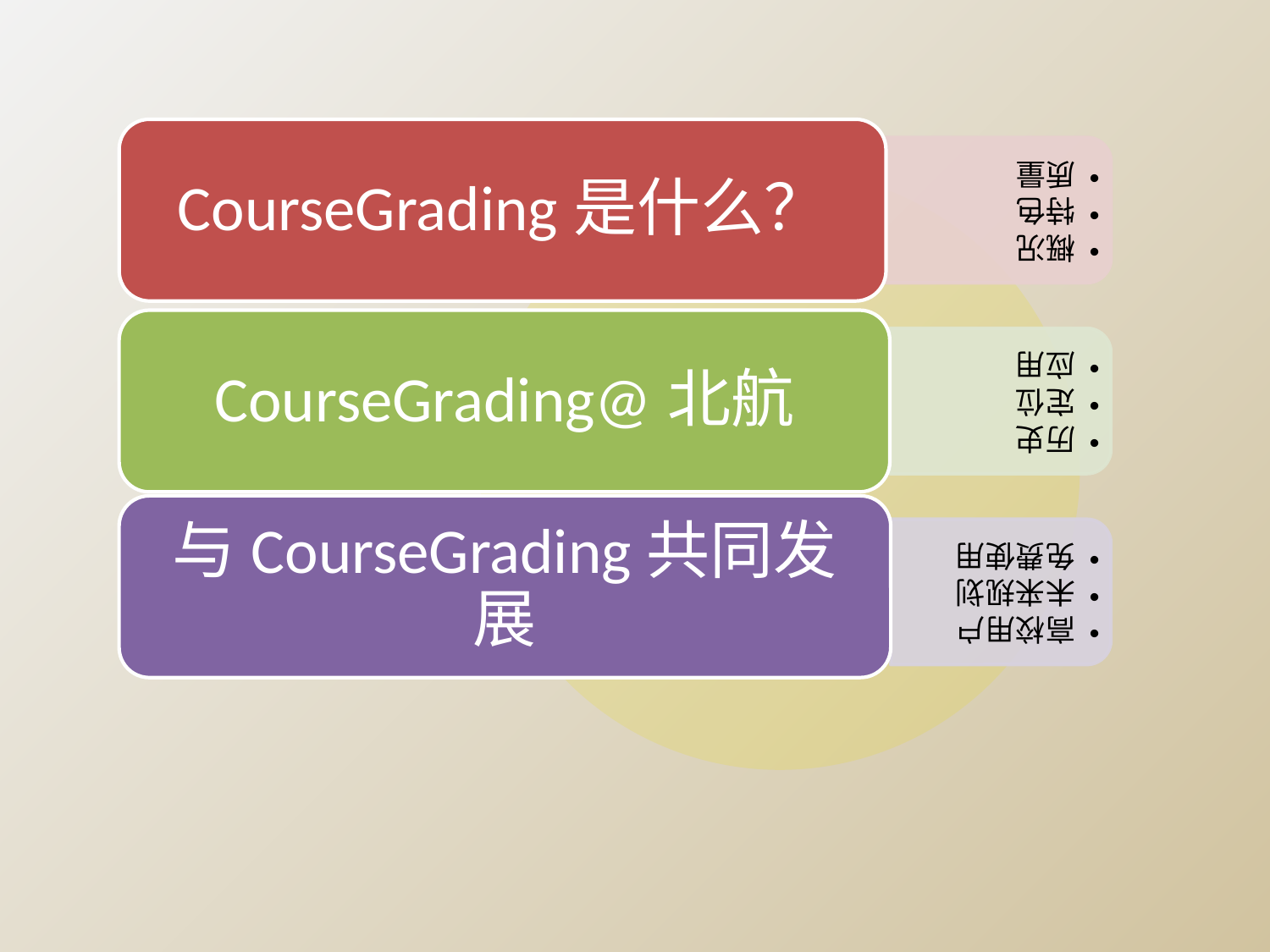

概况
特色
质量
CourseGrading是什么？
历史
定位
应用
CourseGrading@北航
高校用户
未来规划
免费使用
与CourseGrading共同发展